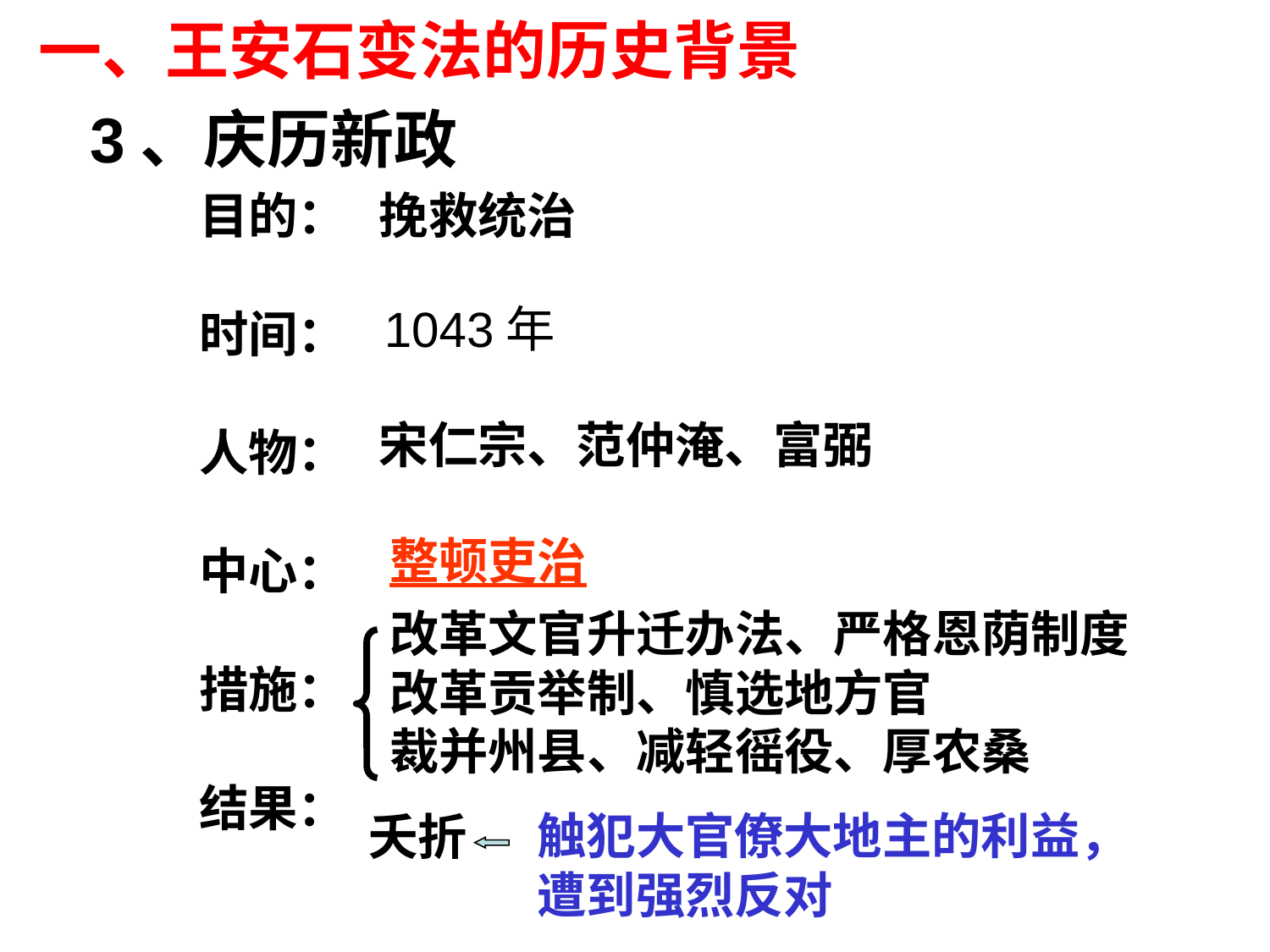

一、王安石变法的历史背景
3、庆历新政
目的：

时间：

人物：

中心：

措施：

结果：

挽救统治
1043年
宋仁宗、范仲淹、富弼
整顿吏治
改革文官升迁办法、严格恩荫制度
改革贡举制、慎选地方官
裁并州县、减轻徭役、厚农桑

夭折
触犯大官僚大地主的利益，遭到强烈反对